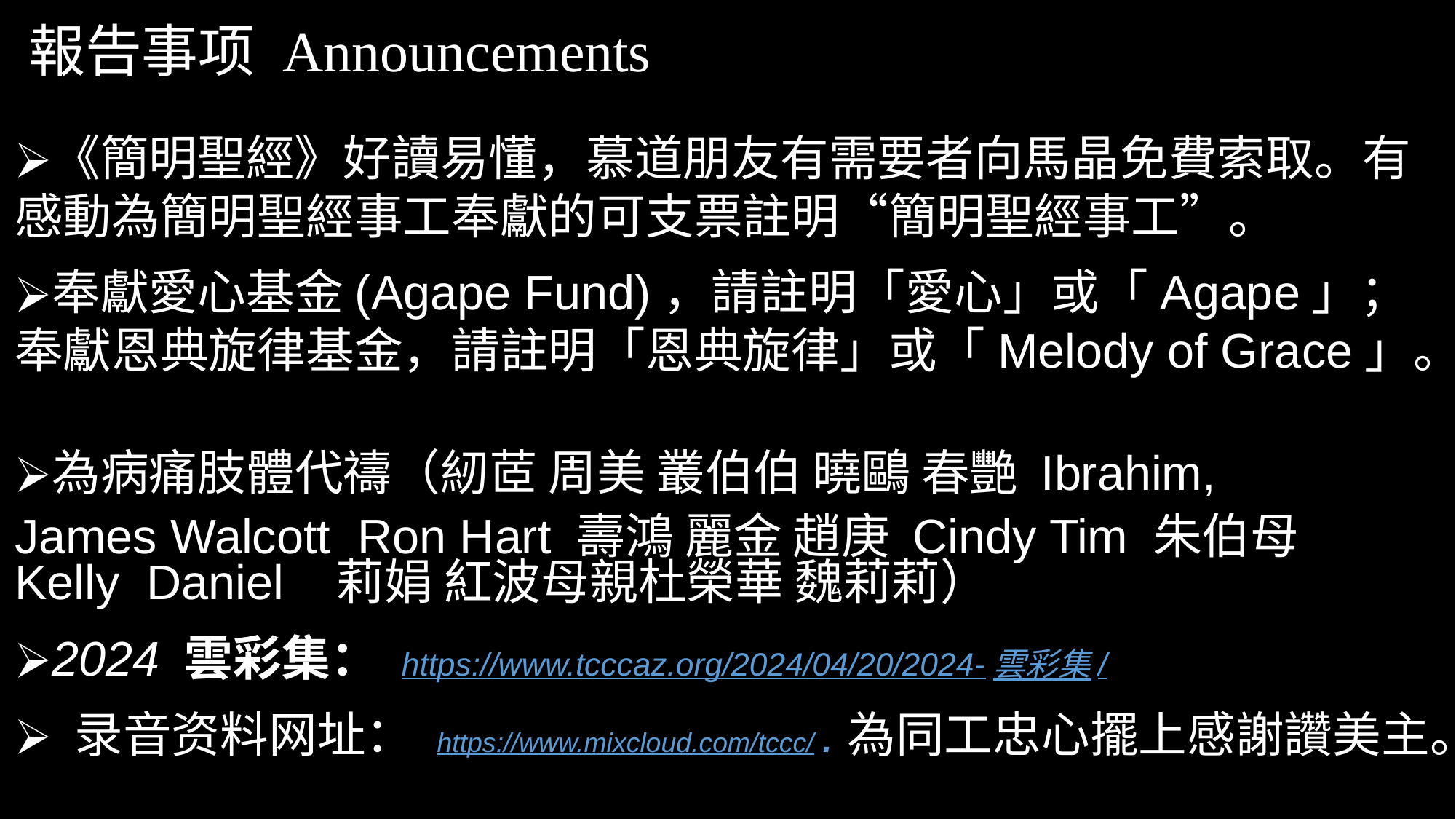

報告事项 Announcements
《簡明聖經》好讀易懂，慕道朋友有需要者向馬晶免費索取。有感動為簡明聖經事工奉獻的可支票註明“簡明聖經事工”。
奉獻愛心基金(Agape Fund)，請註明「愛心」或「Agape」；奉獻恩典旋律基金，請註明「恩典旋律」或「Melody of Grace」。
為病痛肢體代禱（紉茝 周美 叢伯伯 曉鷗 春艷 Ibrahim,
James Walcott  Ron Hart 壽鴻 麗金 趙庚 Cindy Tim 朱伯母     Kelly  Daniel   莉娟 紅波母親杜榮華 魏莉莉）
2024 雲彩集： https://www.tcccaz.org/2024/04/20/2024-雲彩集/
 录音资料网址： https://www.mixcloud.com/tccc/ .為同工忠心擺上感謝讚美主。